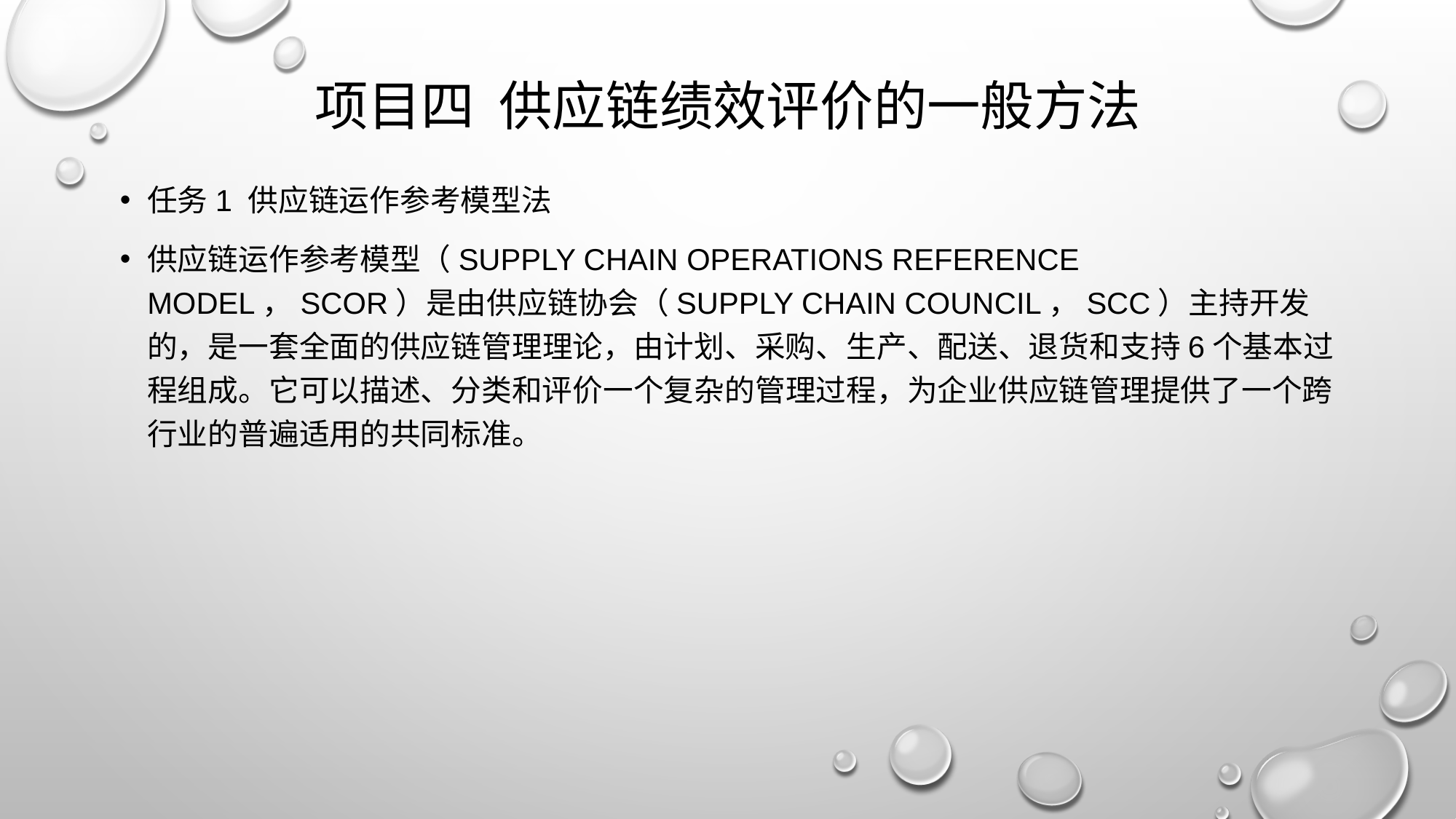

# 项目四  供应链绩效评价的一般方法
任务1 供应链运作参考模型法
供应链运作参考模型（Supply Chain Operations Reference Model，SCOR）是由供应链协会（Supply Chain Council，SCC）主持开发的，是一套全面的供应链管理理论，由计划、采购、生产、配送、退货和支持6个基本过程组成。它可以描述、分类和评价一个复杂的管理过程，为企业供应链管理提供了一个跨行业的普遍适用的共同标准。